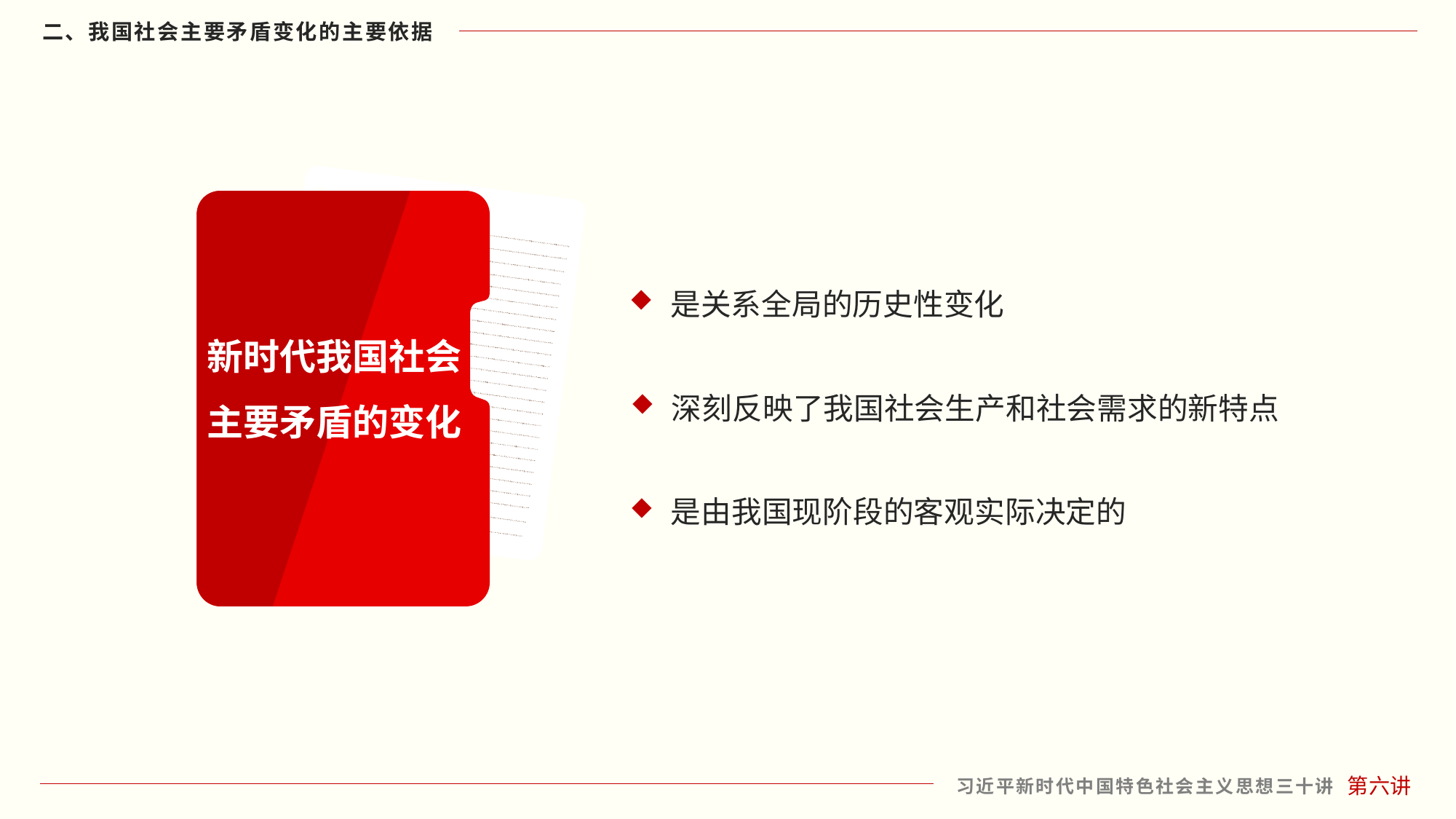

是关系全局的历史性变化
新时代我国社会主要矛盾的变化
深刻反映了我国社会生产和社会需求的新特点
是由我国现阶段的客观实际决定的